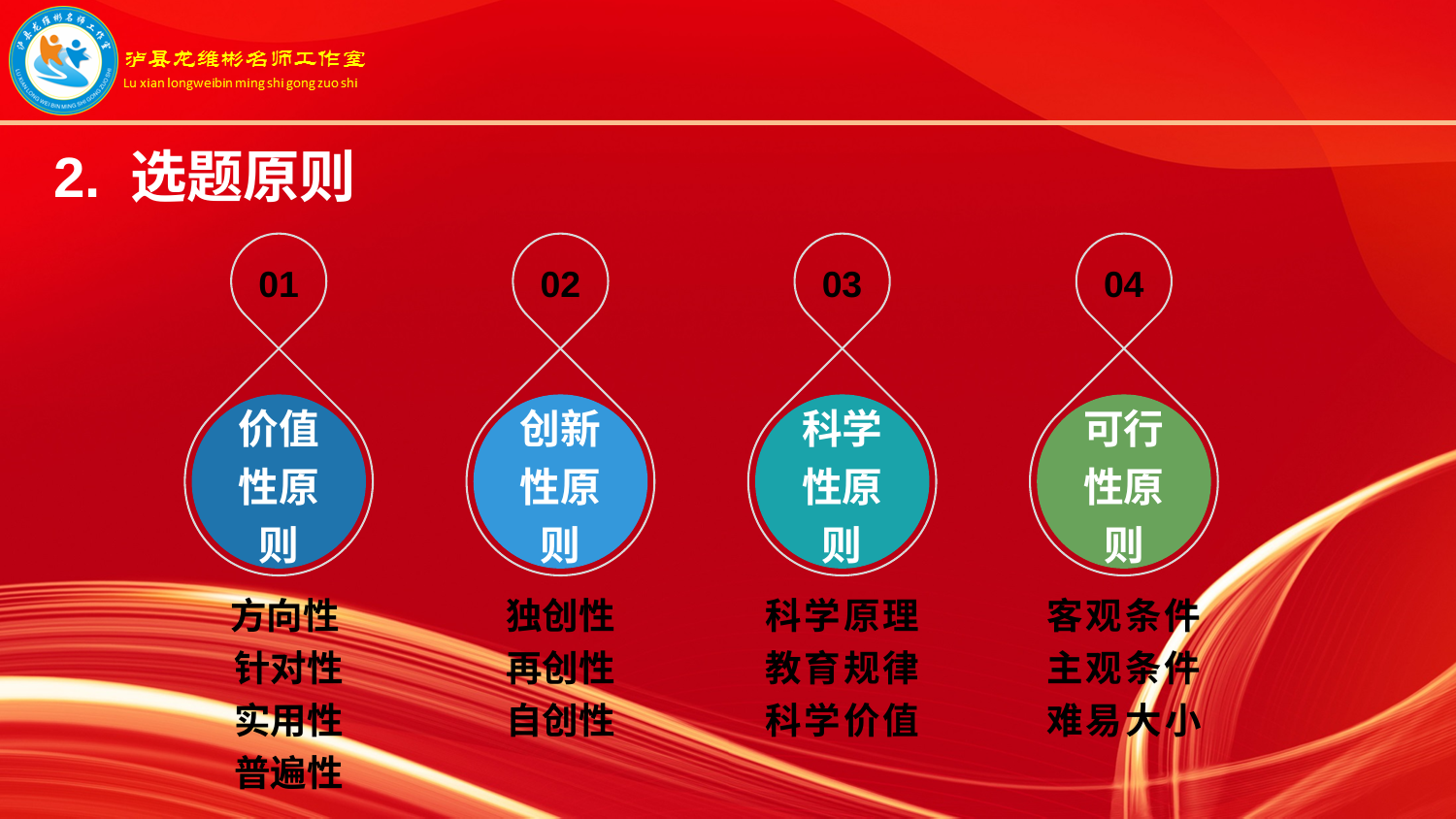

2. 选题原则
01
02
03
04

价值性原则
创新性原则
科学性原则
可行性原则
方向性
针对性
实用性
普遍性
独创性
再创性
自创性
科学原理
教育规律
科学价值
客观条件
主观条件
难易大小